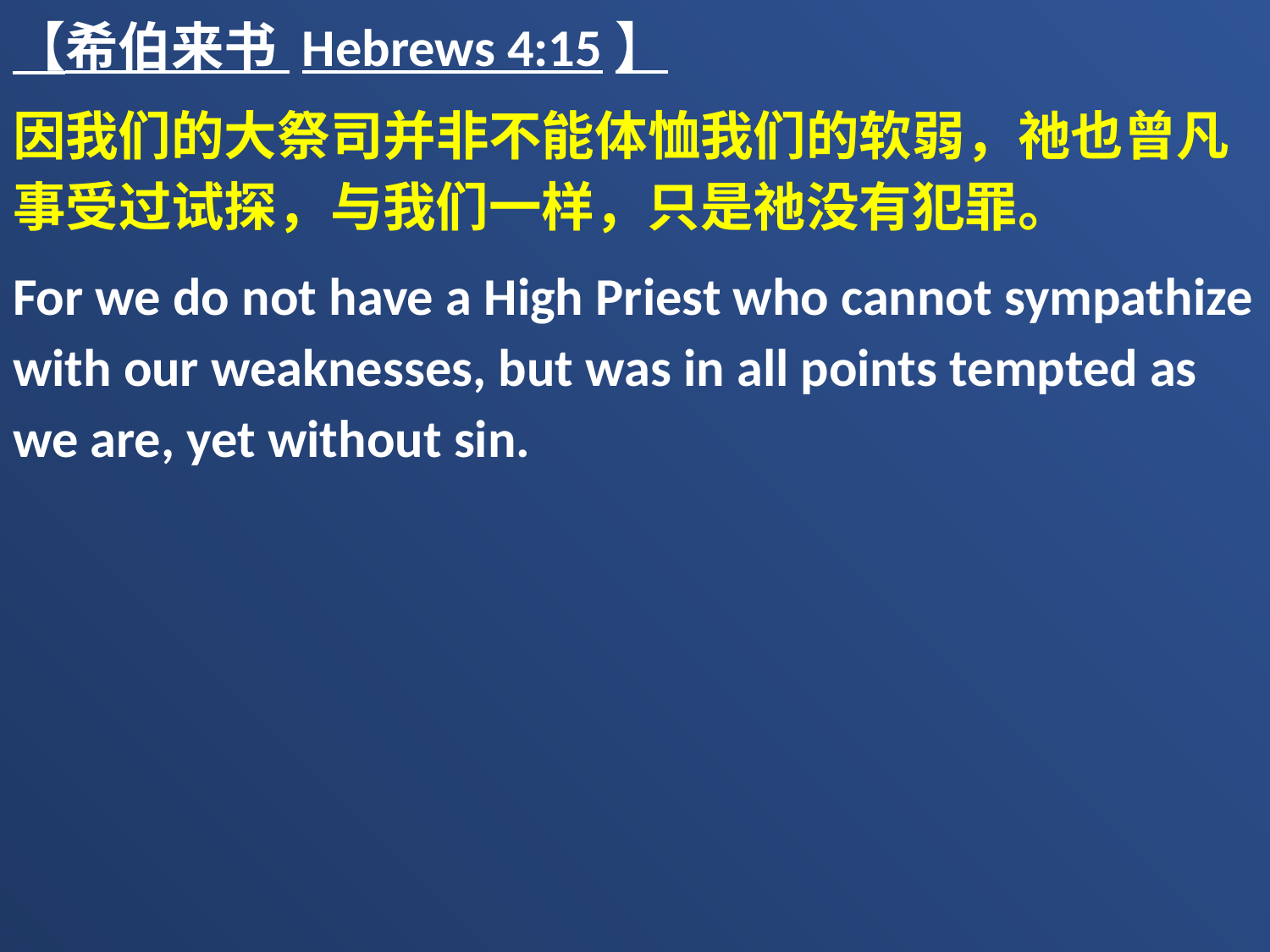

【希伯来书 Hebrews 4:15】
因我们的大祭司并非不能体恤我们的软弱，祂也曾凡事受过试探，与我们一样，只是祂没有犯罪。
For we do not have a High Priest who cannot sympathize with our weaknesses, but was in all points tempted as we are, yet without sin.